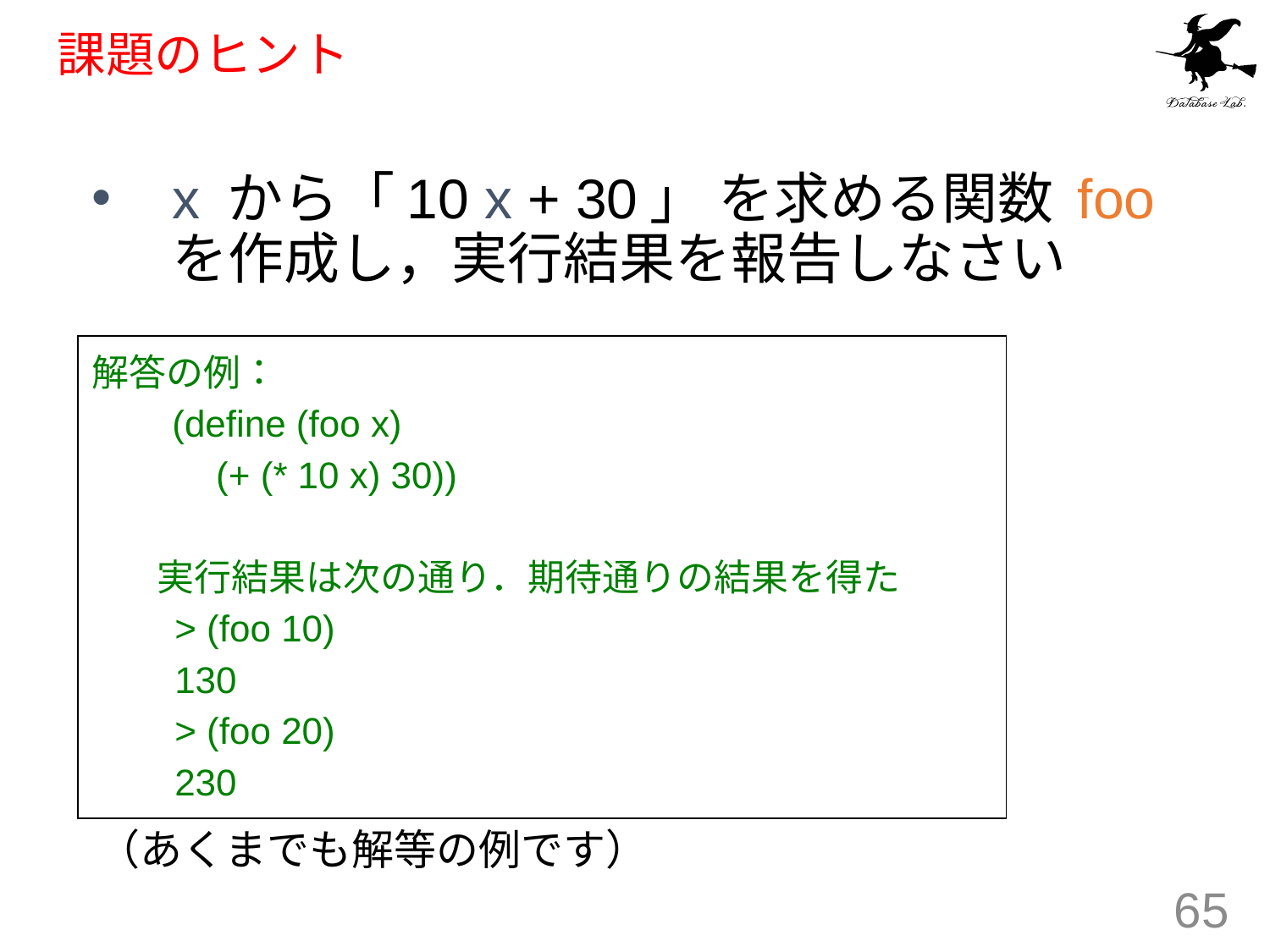

# 課題のヒント
x から「10 x + 30」 を求める関数 foo を作成し，実行結果を報告しなさい

解答の例：
	(define (foo x)
            (+ (* 10 x) 30))

       実行結果は次の通り．期待通りの結果を得た
        > (foo 10)
        130
        > (foo 20)
        230

（あくまでも解等の例です）
65